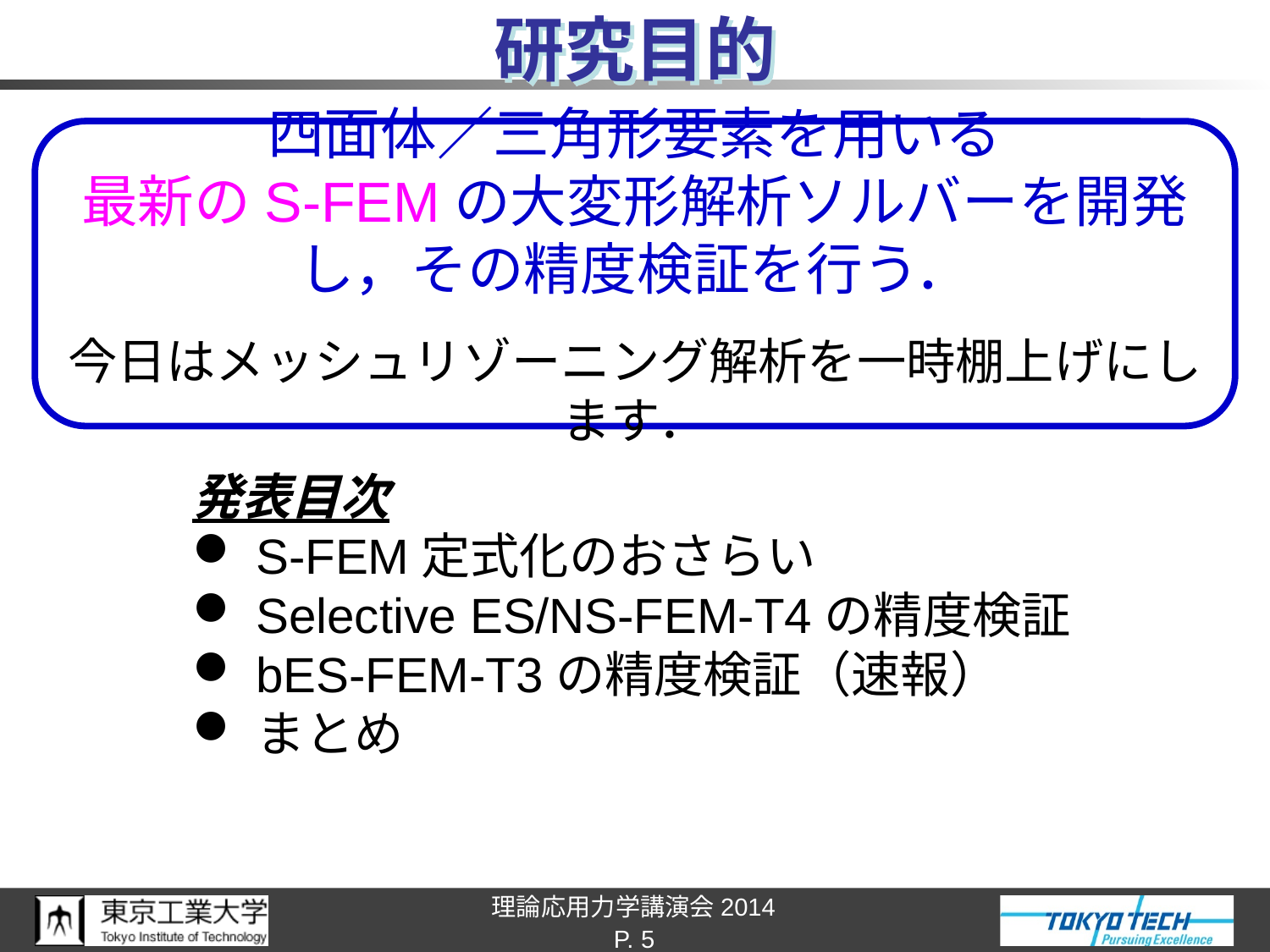

# 研究目的
四面体／三角形要素を用いる
最新のS-FEMの大変形解析ソルバーを開発し，その精度検証を行う．

今日はメッシュリゾーニング解析を一時棚上げにします．
発表目次
S-FEM定式化のおさらい
Selective ES/NS-FEM-T4の精度検証
bES-FEM-T3の精度検証（速報）
まとめ
P. 5